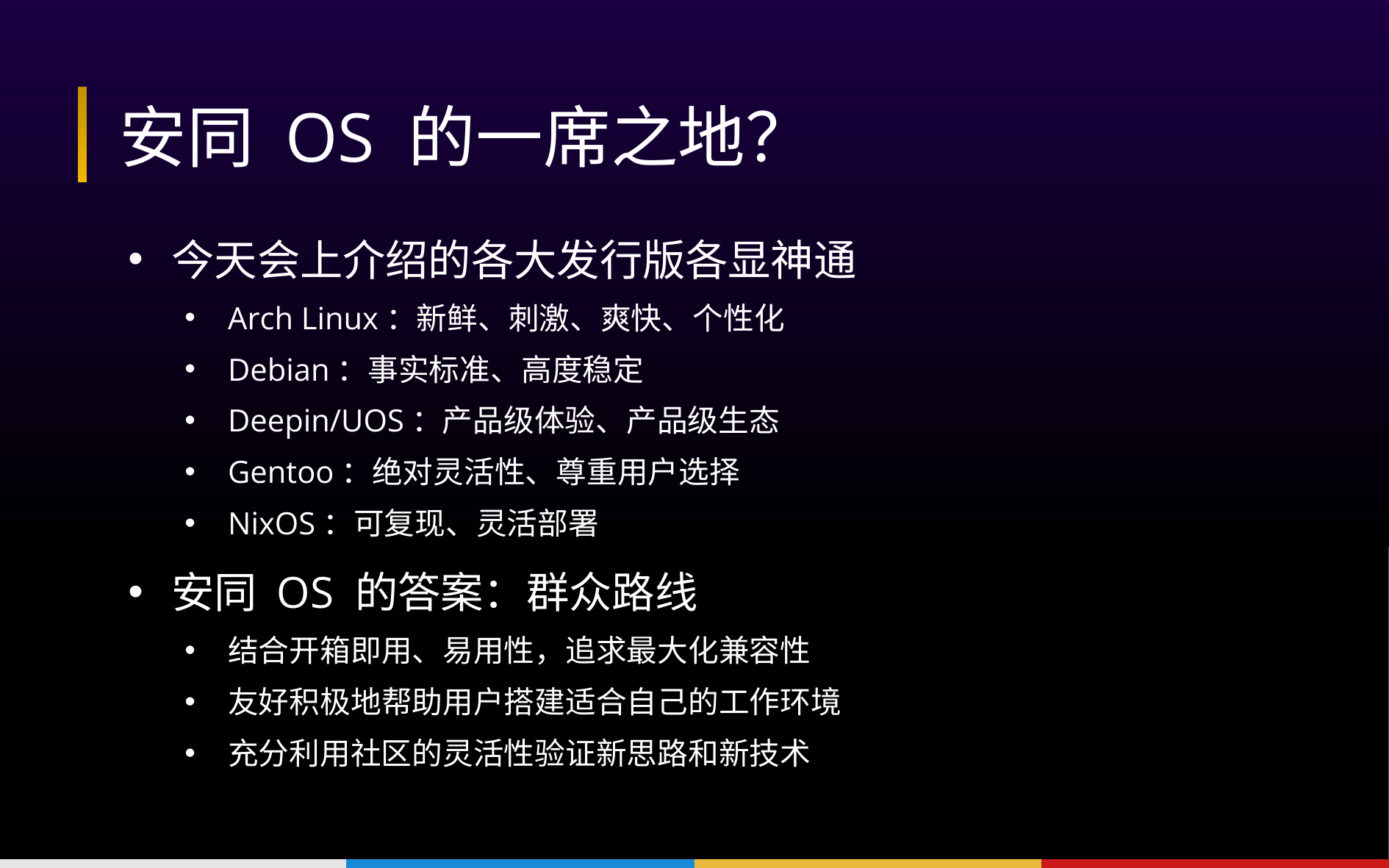

# 安同 OS 的一席之地？
今天会上介绍的各大发行版各显神通
Arch Linux：新鲜、刺激、爽快、个性化
Debian：事实标准、高度稳定
Deepin/UOS：产品级体验、产品级生态
Gentoo：绝对灵活性、尊重用户选择
NixOS：可复现、灵活部署
安同 OS 的答案：群众路线
结合开箱即用、易用性，追求最大化兼容性
友好积极地帮助用户搭建适合自己的工作环境
充分利用社区的灵活性验证新思路和新技术
14